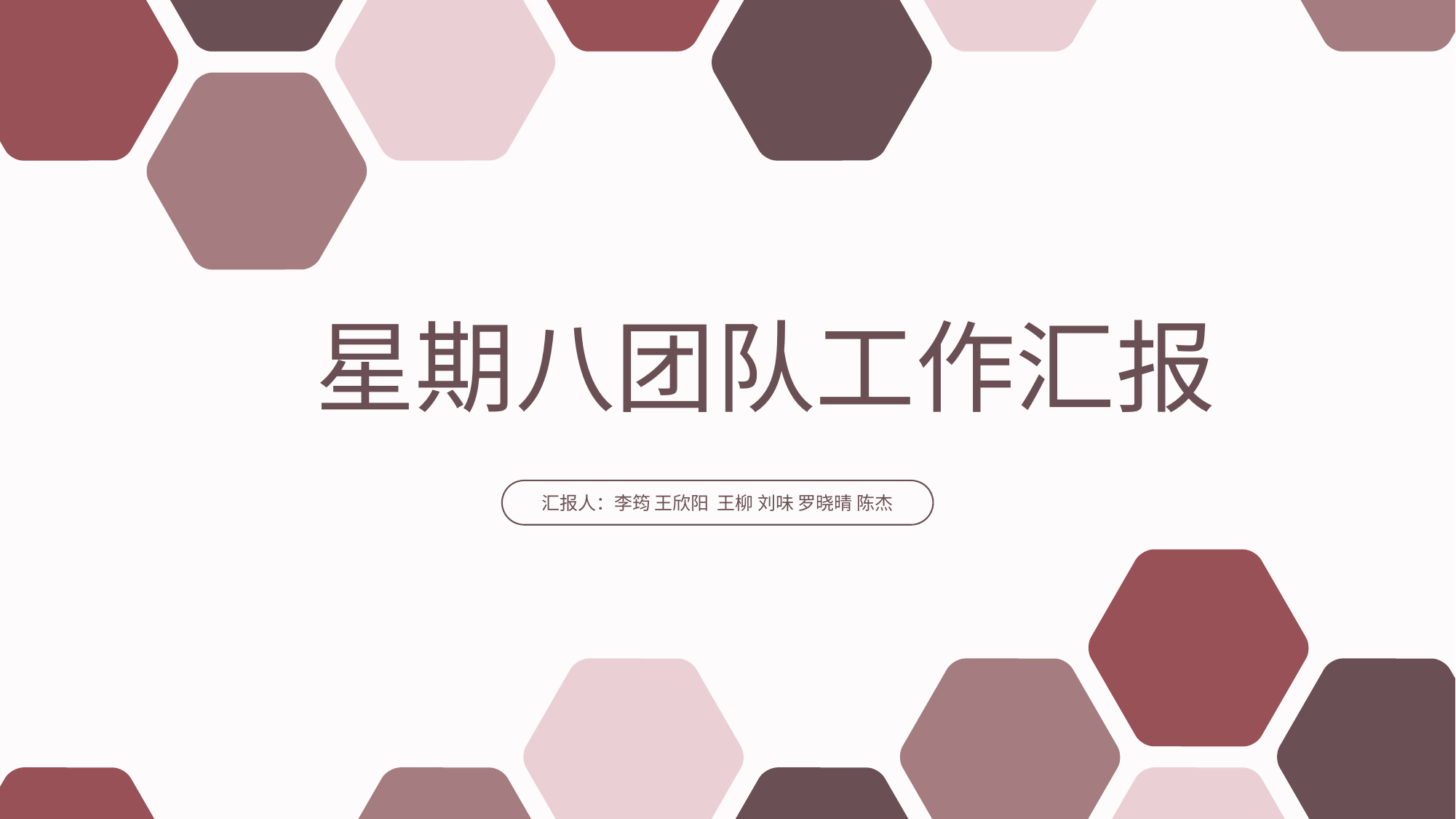

星期八团队工作汇报
汇报人：李筠 王欣阳  王柳 刘味 罗晓晴 陈杰